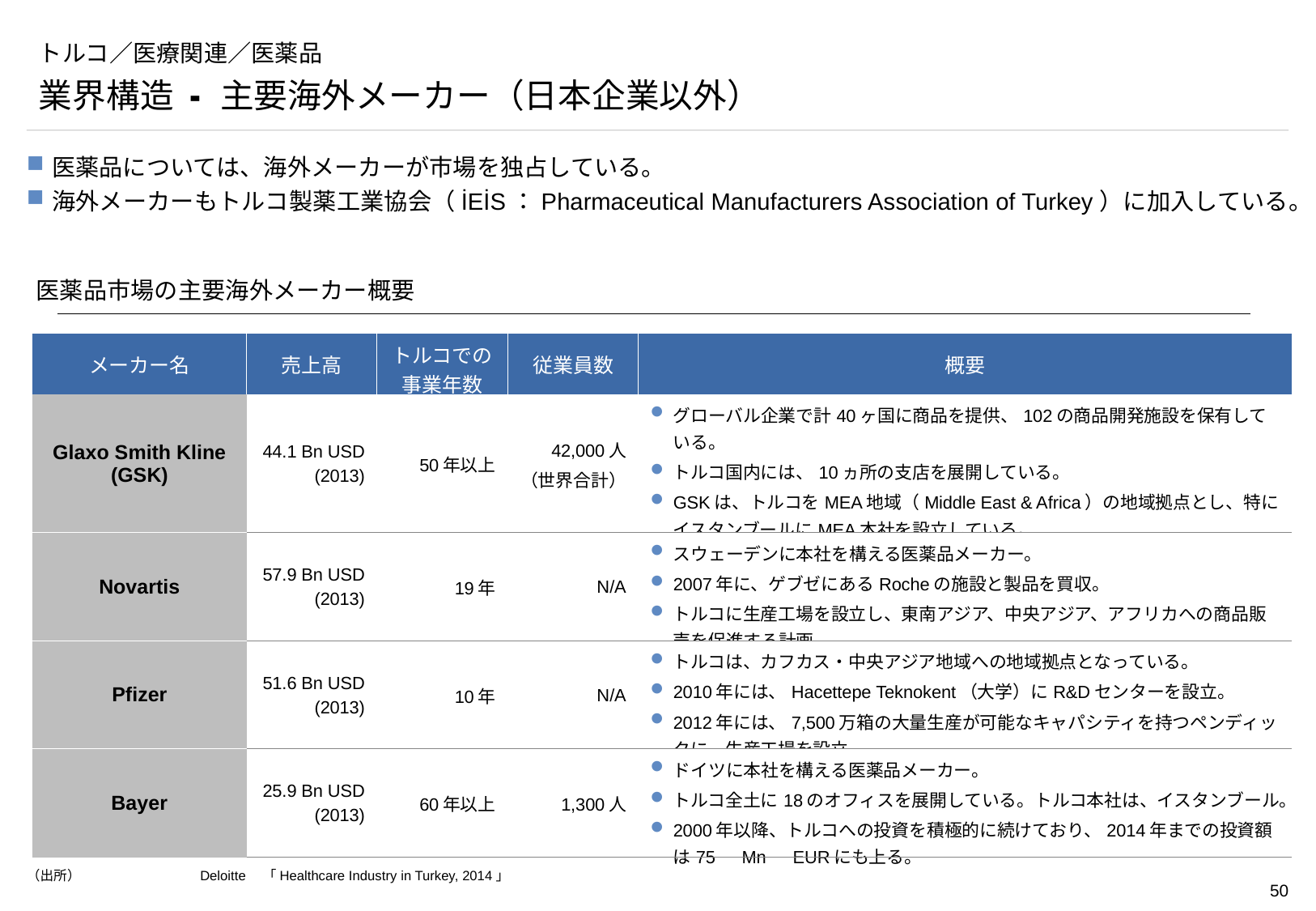

# トルコ／医療関連／医薬品
業界構造 - 主要海外メーカー（日本企業以外）
医薬品については、海外メーカーが市場を独占している。
海外メーカーもトルコ製薬工業協会（İEİS：Pharmaceutical Manufacturers Association of Turkey）に加入している。
医薬品市場の主要海外メーカー概要
| メーカー名 | 売上高 | トルコでの 事業年数 | 従業員数 | 概要 |
| --- | --- | --- | --- | --- |
| Glaxo Smith Kline (GSK) | 44.1 Bn USD (2013) | 50年以上 | 42,000人 （世界合計） | グローバル企業で計40ヶ国に商品を提供、102の商品開発施設を保有している。 トルコ国内には、10ヵ所の支店を展開している。 GSKは、トルコをMEA地域（Middle East & Africa）の地域拠点とし、特にイスタンブールにMEA本社を設立している。 |
| Novartis | 57.9 Bn USD (2013) | 19年 | N/A | スウェーデンに本社を構える医薬品メーカー。 2007年に、ゲブゼにあるRocheの施設と製品を買収。 トルコに生産工場を設立し、東南アジア、中央アジア、アフリカへの商品販売を促進する計画。 |
| Pfizer | 51.6 Bn USD (2013) | 10年 | N/A | トルコは、カフカス・中央アジア地域への地域拠点となっている。 2010年には、Hacettepe Teknokent（大学）にR&Dセンターを設立。 2012年には、7,500万箱の大量生産が可能なキャパシティを持つペンディックに、生産工場を設立。 |
| Bayer | 25.9 Bn USD (2013) | 60年以上 | 1,300人 | ドイツに本社を構える医薬品メーカー。 トルコ全土に18のオフィスを展開している。トルコ本社は、イスタンブール。 2000年以降、トルコへの投資を積極的に続けており、2014年までの投資額は75　Mn　EURにも上る。 |
（出所）	 Deloitte　「Healthcare Industry in Turkey, 2014」